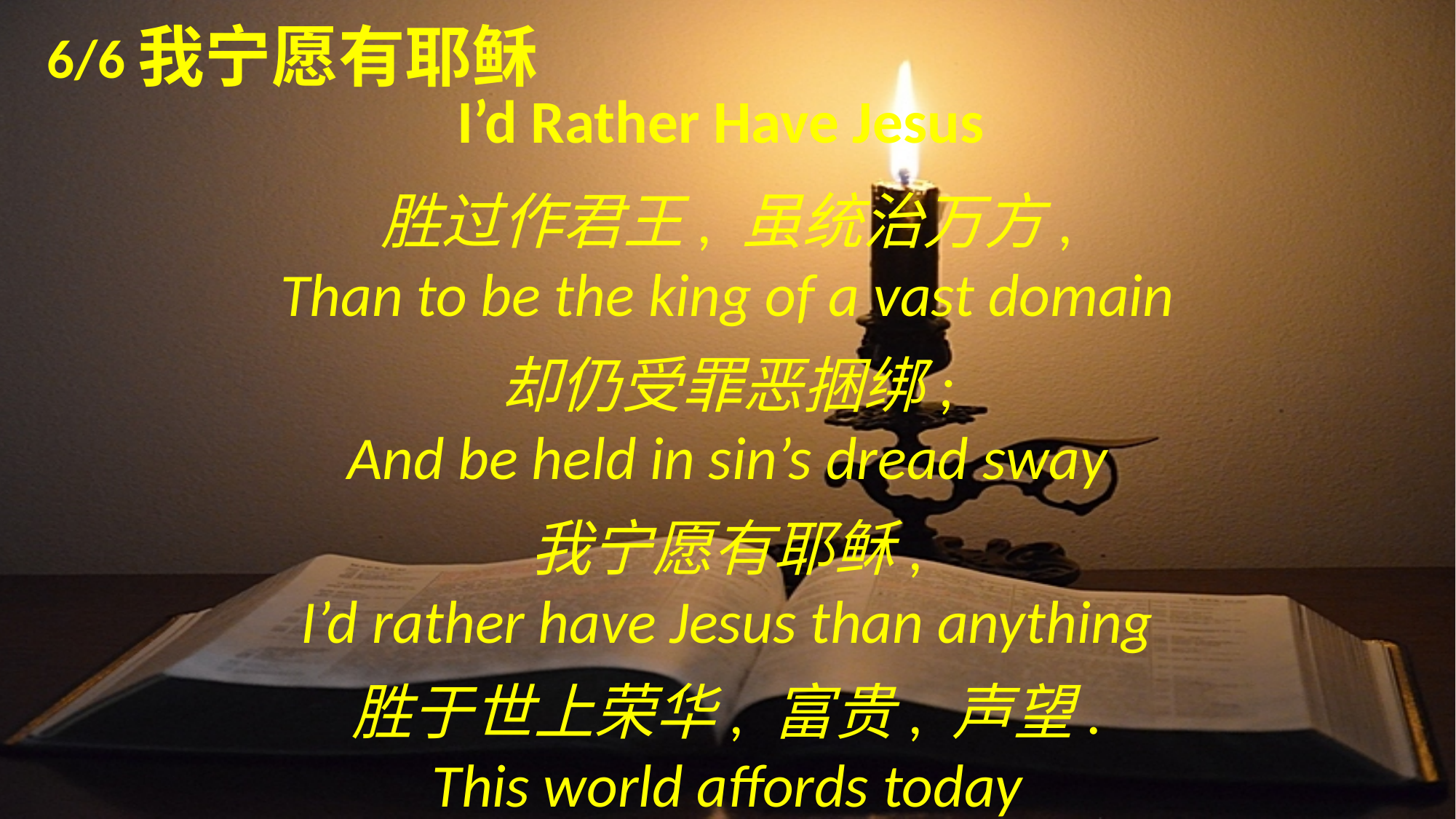

我宁愿有耶稣
I’d Rather Have Jesus
胜过作君王, 虽统治万方,
Than to be the king of a vast domain
却仍受罪恶捆绑;
And be held in sin’s dread sway
我宁愿有耶稣,
I’d rather have Jesus than anything
胜于世上荣华, 富贵, 声望.
This world affords today
6/6